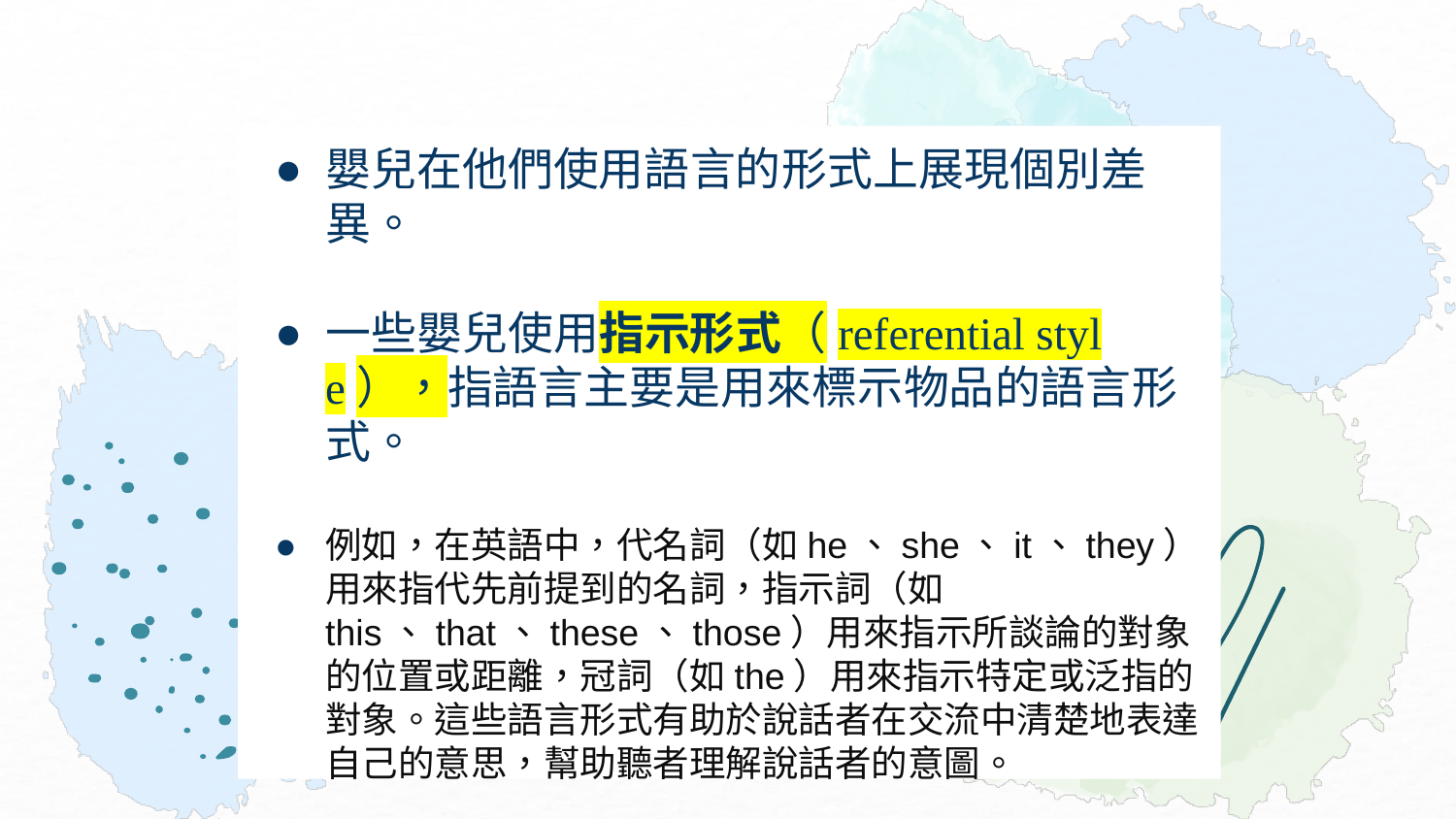

嬰兒在他們使用語言的形式上展現個別差異。
一些嬰兒使用指示形式（referential style），指語言主要是用來標示物品的語言形式。
例如，在英語中，代名詞（如he、she、it、they）用來指代先前提到的名詞，指示詞（如this、that、these、those）用來指示所談論的對象的位置或距離，冠詞（如the）用來指示特定或泛指的對象。這些語言形式有助於說話者在交流中清楚地表達自己的意思，幫助聽者理解說話者的意圖。